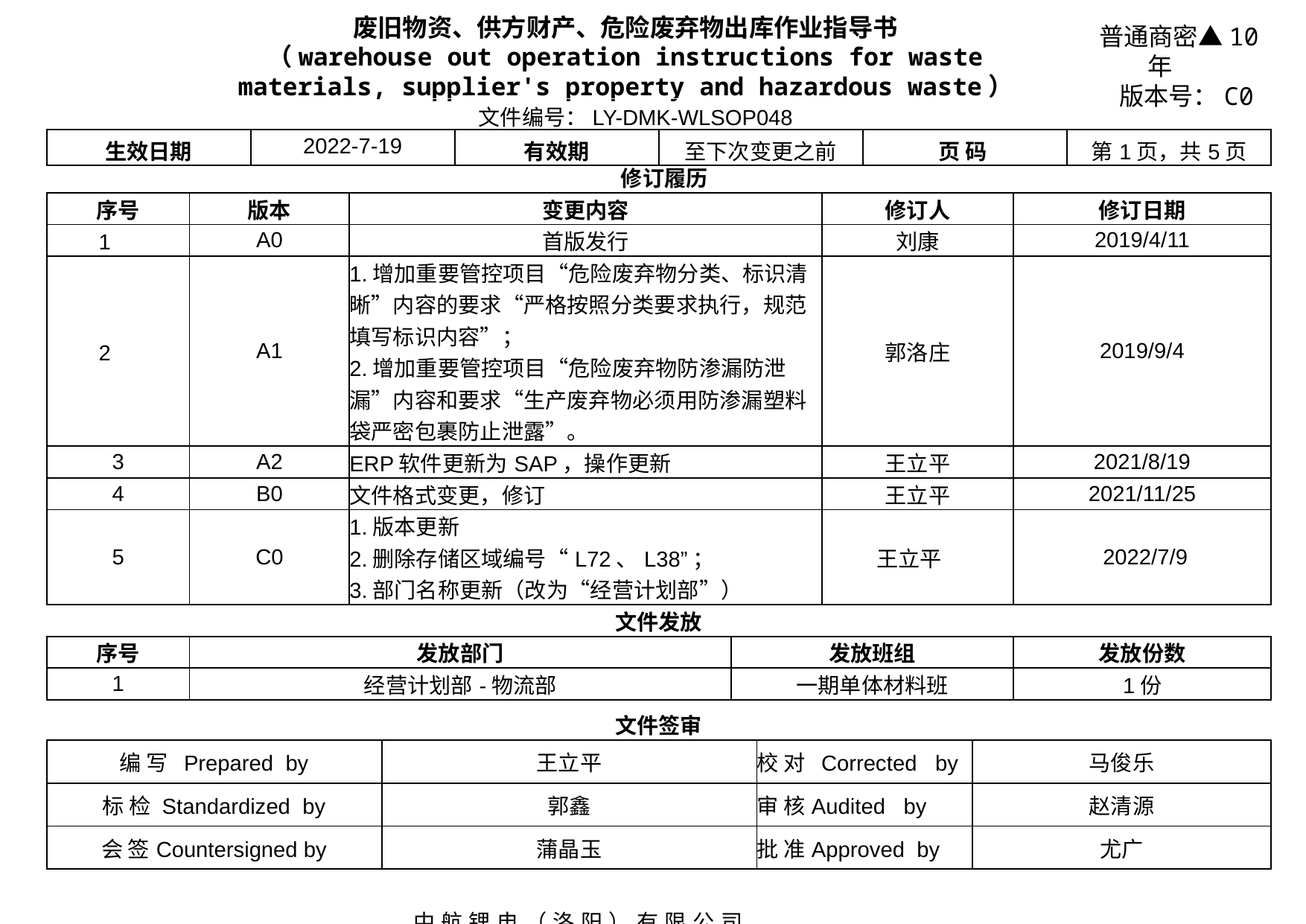

废旧物资、供方财产、危险废弃物出库作业指导书
（warehouse out operation instructions for waste materials, supplier's property and hazardous waste）
普通商密▲10年
版本号：C0

文件编号：LY-DMK-WLSOP048
| 生效日期 | 2022-7-19 | 有效期 | 至下次变更之前 | 页 码 | 第1页，共5页 |
| --- | --- | --- | --- | --- | --- |
| 修订履历 |  |  |  |  |  |  |  |  |
| --- | --- | --- | --- | --- | --- | --- | --- | --- |
| 序号 | 版本 | 变更内容 |  |  |  | 修订人 |  | 修订日期 |
| 1 | A0 | 首版发行 |  |  |  | 刘康 |  | 2019/4/11 |
| 2 | A1 | 1.增加重要管控项目“危险废弃物分类、标识清晰”内容的要求“严格按照分类要求执行，规范填写标识内容”； 2.增加重要管控项目“危险废弃物防渗漏防泄漏”内容和要求“生产废弃物必须用防渗漏塑料袋严密包裹防止泄露”。 |  |  |  | 郭洛庄 |  | 2019/9/4 |
| 3 | A2 | ERP软件更新为SAP，操作更新 |  |  |  | 王立平 |  | 2021/8/19 |
| 4 | B0 | 文件格式变更，修订 |  |  |  | 王立平 |  | 2021/11/25 |
| 5 | C0 | 1.版本更新 2.删除存储区域编号“L72、L38”； 3.部门名称更新（改为“经营计划部”） |  |  |  | 王立平 |  | 2022/7/9 |
| 文件发放 |  |  |  |  |  |  |  |  |
| 序号 | 发放部门 |  |  | 发放班组 |  |  |  | 发放份数 |
| 1 | 经营计划部-物流部 |  |  | 一期单体材料班 |  |  |  | 1份 |
| 文件签审 |  |  |  |  |  |  |  |  |
| 编 写 Prepared by |  |  | 王立平 |  | 校 对 Corrected by |  | 马俊乐 |  |
| 标 检 Standardized by |  |  | 郭鑫 |  | 审 核Audited by |  | 赵清源 |  |
| 会 签Countersigned by |  |  | 蒲晶玉 |  | 批 准Approved by |  | 尤广 |  |
|  |  |  | 中航锂电（洛阳）有限公司 经营计划部●物流部 |  |  |  |  |  |